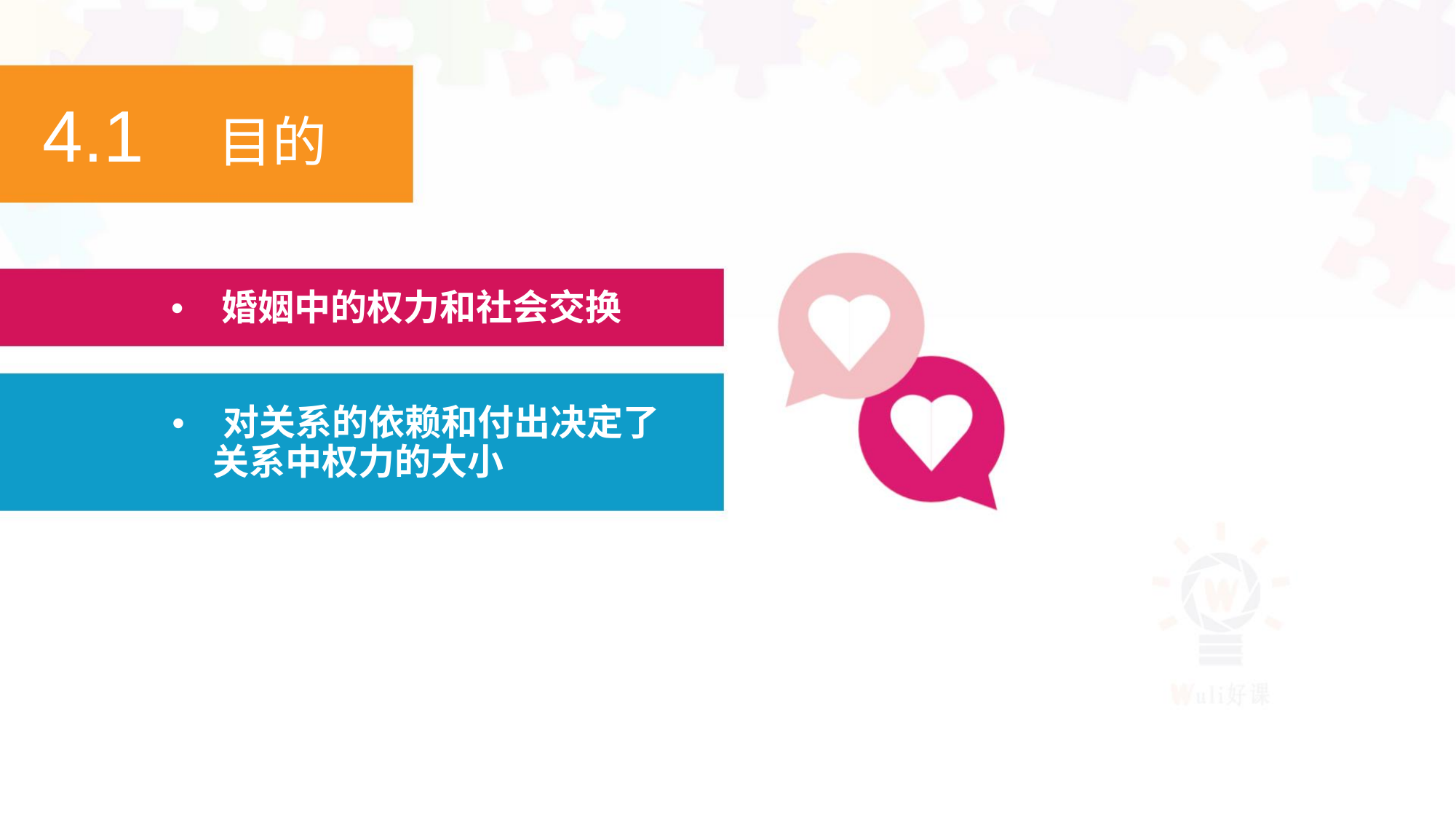

4.1 目的
• 婚姻中的权力和社会交换
• 对关系的依赖和付出决定了
关系中权力的大小